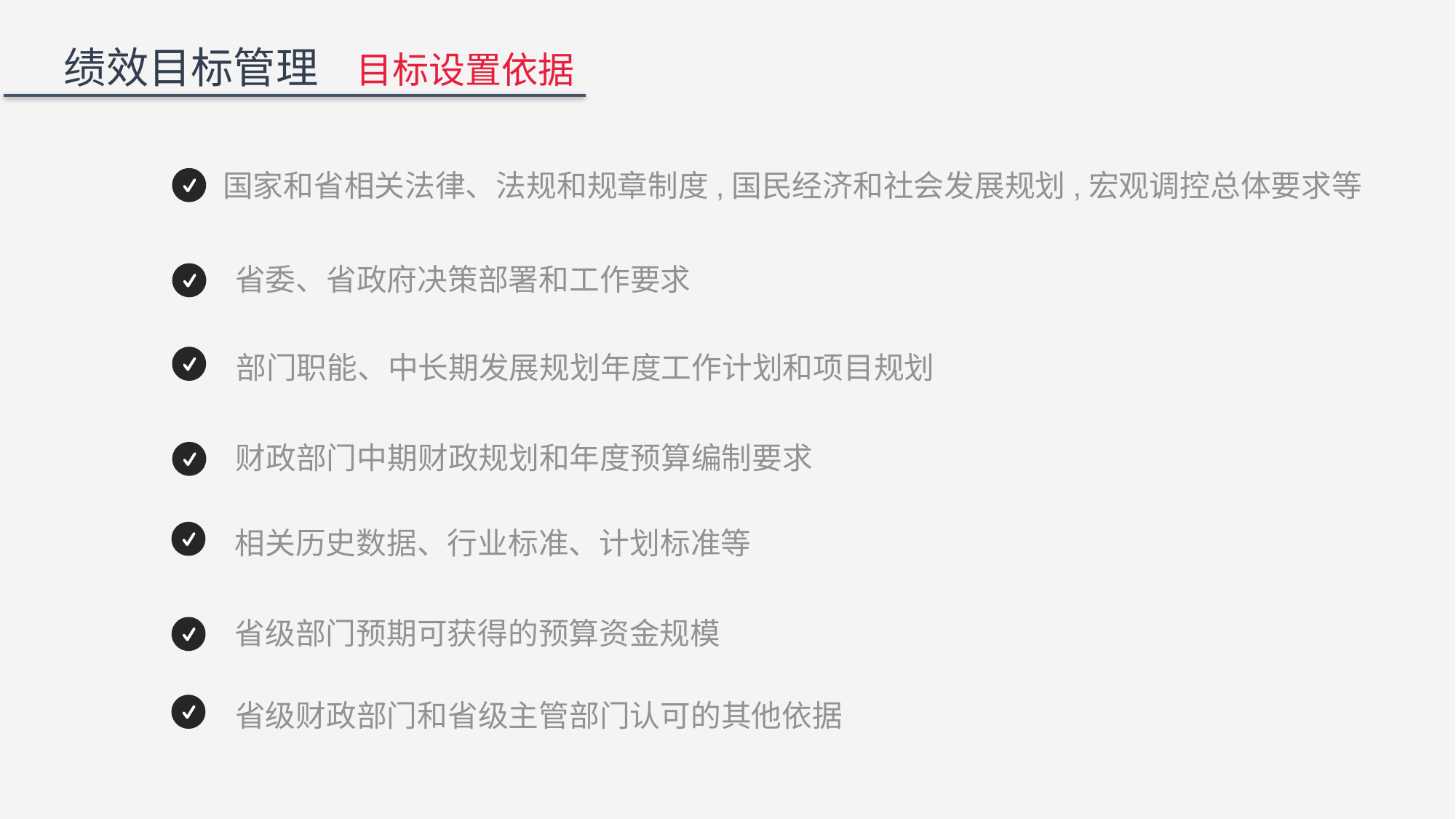

绩效目标管理    目标设置依据

国家和省相关法律、法规和规章制度,国民经济和社会发展规划,宏观调控总体要求等

省委、省政府决策部署和工作要求

部门职能、中长期发展规划年度工作计划和项目规划

财政部门中期财政规划和年度预算编制要求

相关历史数据、行业标准、计划标准等

省级部门预期可获得的预算资金规模

省级财政部门和省级主管部门认可的其他依据